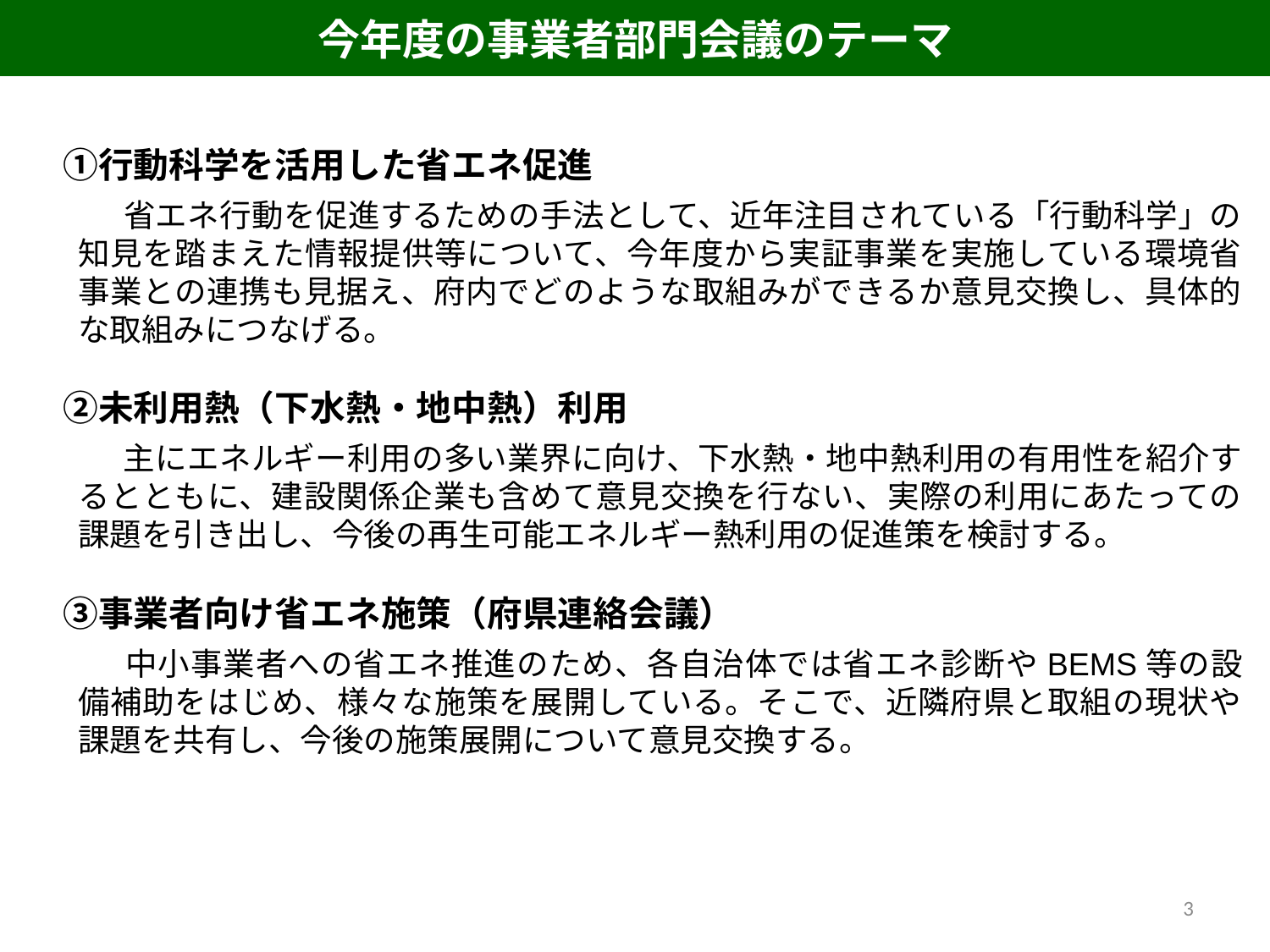

今年度の事業者部門会議のテーマ
　①行動科学を活用した省エネ促進
　　　省エネ行動を促進するための手法として、近年注目されている「行動科学」の知見を踏まえた情報提供等について、今年度から実証事業を実施している環境省事業との連携も見据え、府内でどのような取組みができるか意見交換し、具体的な取組みにつなげる。

　②未利用熱（下水熱・地中熱）利用
　　　主にエネルギー利用の多い業界に向け、下水熱・地中熱利用の有用性を紹介するとともに、建設関係企業も含めて意見交換を行ない、実際の利用にあたっての課題を引き出し、今後の再生可能エネルギー熱利用の促進策を検討する。

　③事業者向け省エネ施策（府県連絡会議）
　　　中小事業者への省エネ推進のため、各自治体では省エネ診断やBEMS等の設備補助をはじめ、様々な施策を展開している。そこで、近隣府県と取組の現状や課題を共有し、今後の施策展開について意見交換する。

3